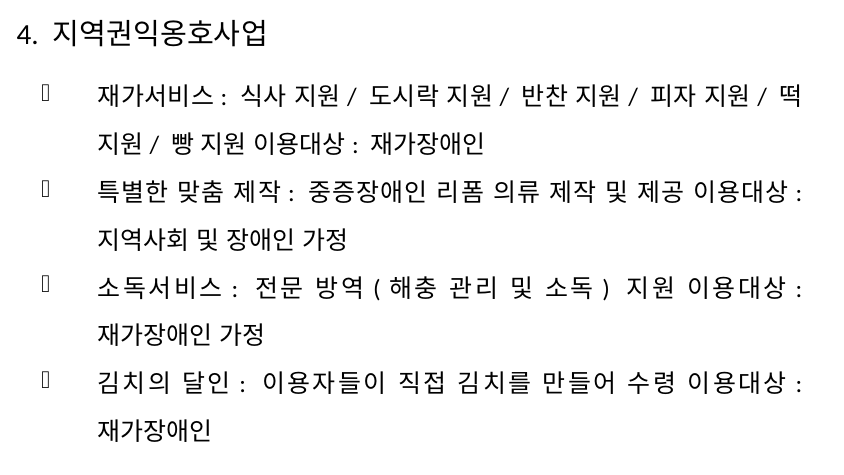

# 4. 지역권익옹호사업
재가서비스: 식사 지원/ 도시락 지원/ 반찬 지원/ 피자 지원/ 떡 지원/ 빵 지원 이용대상: 재가장애인
특별한 맞춤 제작: 중증장애인 리폼 의류 제작 및 제공 이용대상: 지역사회 및 장애인 가정
소독서비스: 전문 방역(해충 관리 및 소독) 지원 이용대상: 재가장애인 가정
김치의 달인: 이용자들이 직접 김치를 만들어 수령 이용대상: 재가장애인